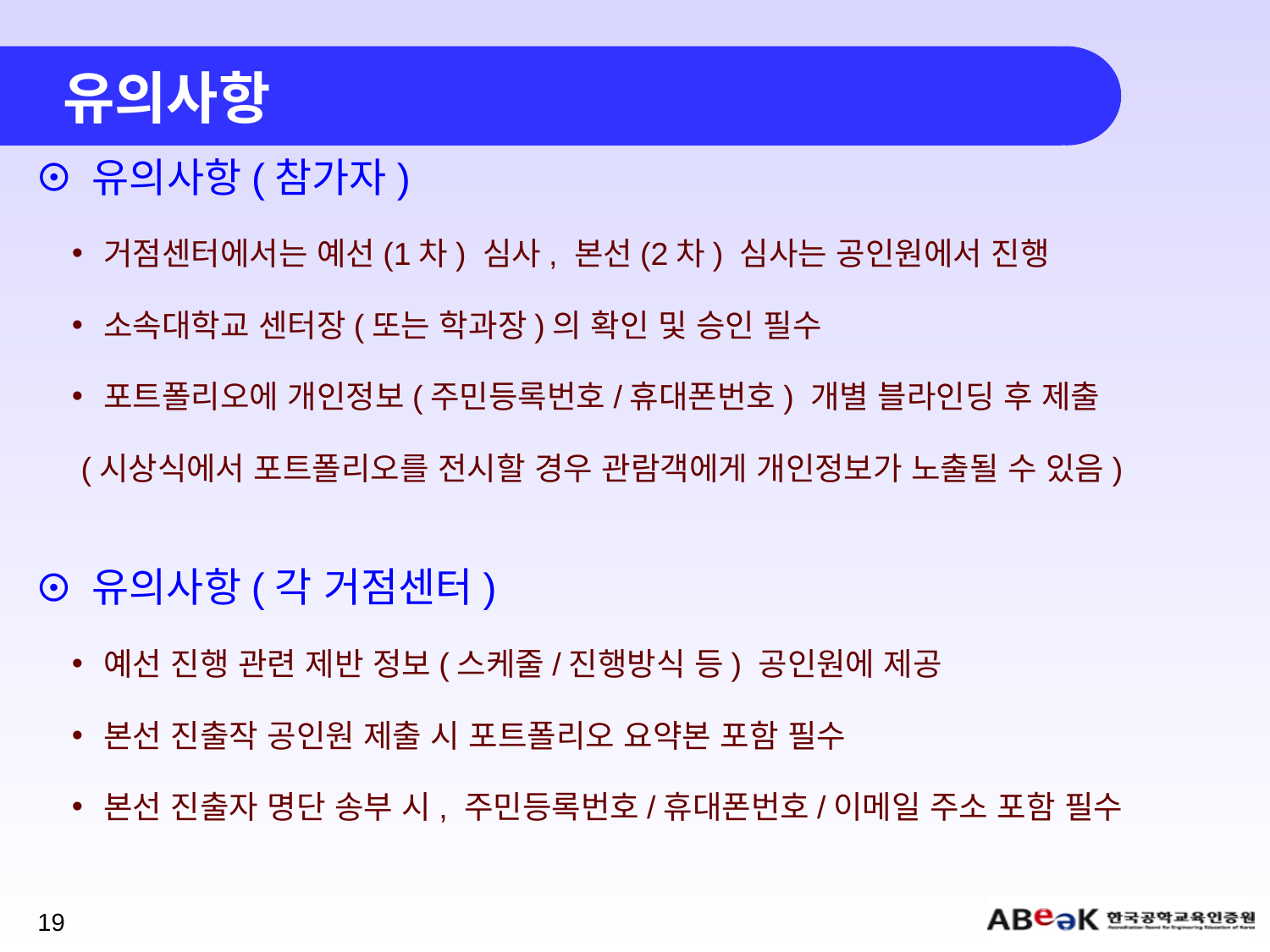

# 유의사항

유의사항(참가자)
거점센터에서는 예선(1차) 심사, 본선(2차) 심사는 공인원에서 진행
소속대학교 센터장(또는 학과장)의 확인 및 승인 필수
포트폴리오에 개인정보(주민등록번호/휴대폰번호) 개별 블라인딩 후 제출
 (시상식에서 포트폴리오를 전시할 경우 관람객에게 개인정보가 노출될 수 있음)

유의사항(각 거점센터)
예선 진행 관련 제반 정보(스케줄/진행방식 등) 공인원에 제공
본선 진출작 공인원 제출 시 포트폴리오 요약본 포함 필수
본선 진출자 명단 송부 시, 주민등록번호/휴대폰번호/이메일 주소 포함 필수
19